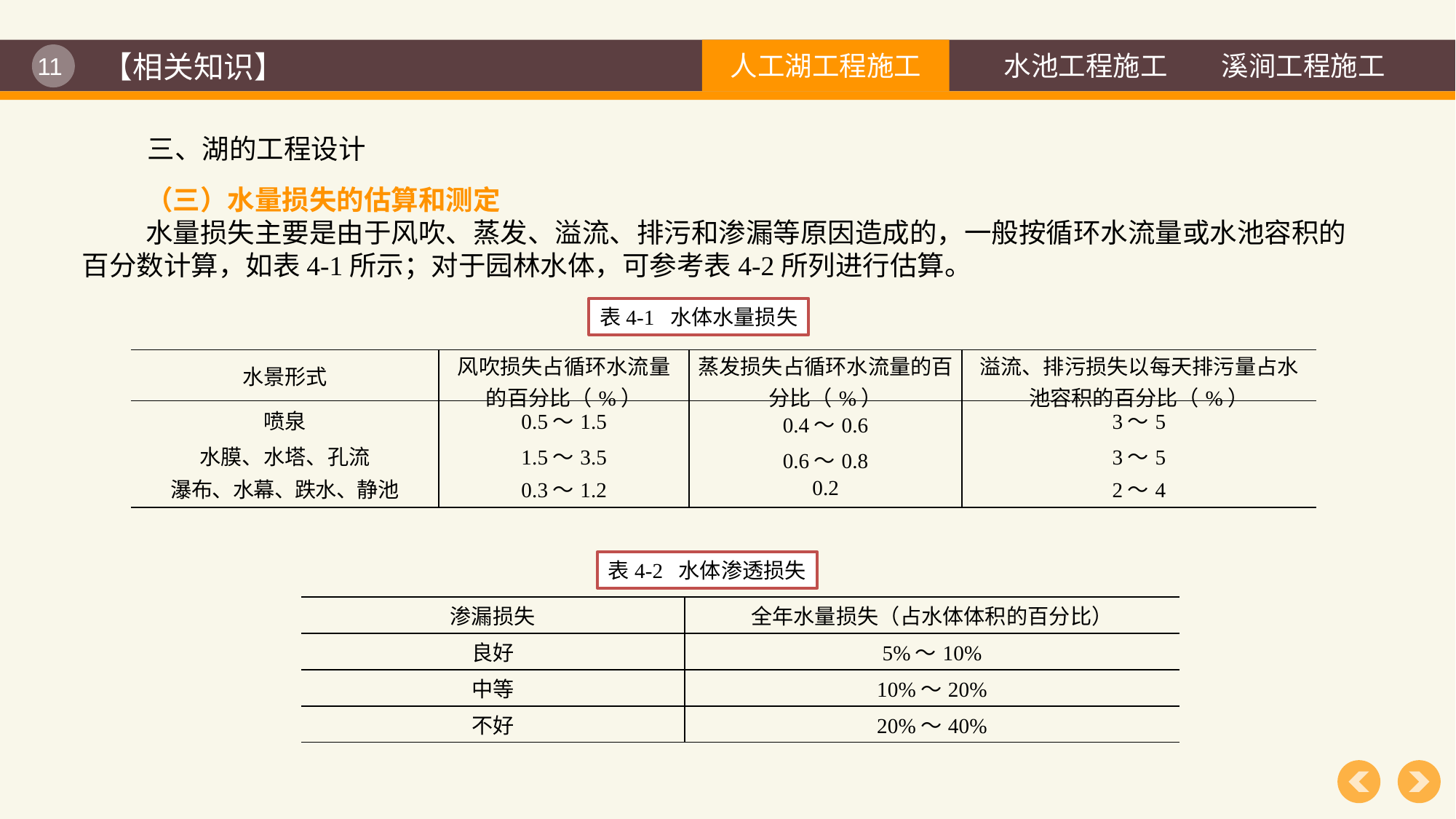

【相关知识】
三、湖的工程设计
（三）水量损失的估算和测定
水量损失主要是由于风吹、蒸发、溢流、排污和渗漏等原因造成的，一般按循环水流量或水池容积的百分数计算，如表4-1所示；对于园林水体，可参考表4-2所列进行估算。
表4-1  水体水量损失
| 水景形式 | 风吹损失占循环水流量的百分比（%） | 蒸发损失占循环水流量的百分比（%） | 溢流、排污损失以每天排污量占水池容积的百分比（%） |
| --- | --- | --- | --- |
| 喷泉 水膜、水塔、孔流 瀑布、水幕、跌水、静池 | 0.5～1.5 1.5～3.5 0.3～1.2 | 0.4～0.6 0.6～0.8 0.2 | 3～5 3～5 2～4 |
表4-2  水体渗透损失
| 渗漏损失 | 全年水量损失（占水体体积的百分比） |
| --- | --- |
| 良好 | 5%～10% |
| 中等 | 10%～20% |
| 不好 | 20%～40% |